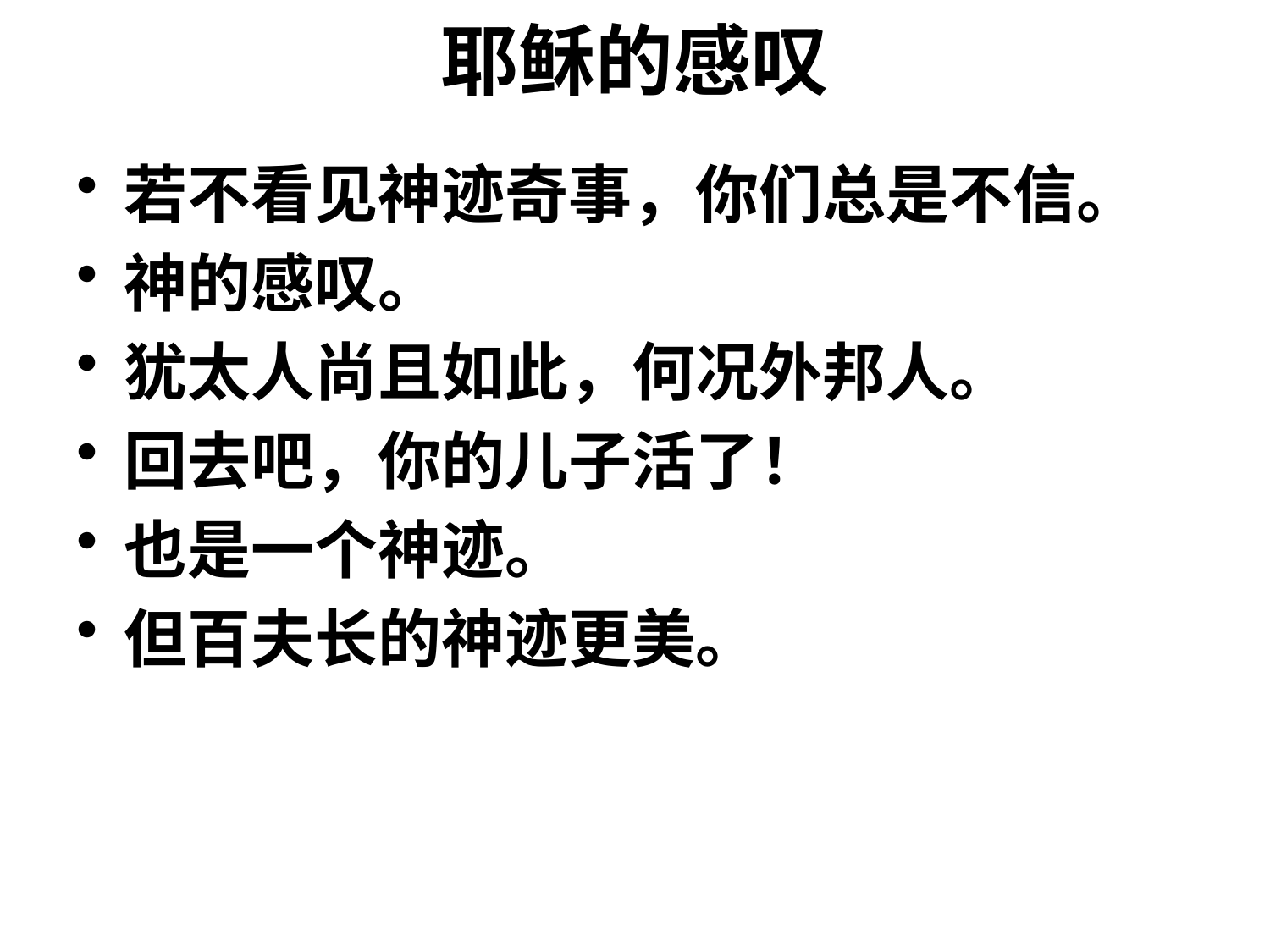

# 耶稣的感叹
若不看见神迹奇事，你们总是不信。
神的感叹。
犹太人尚且如此，何况外邦人。
回去吧，你的儿子活了！
也是一个神迹。
但百夫长的神迹更美。